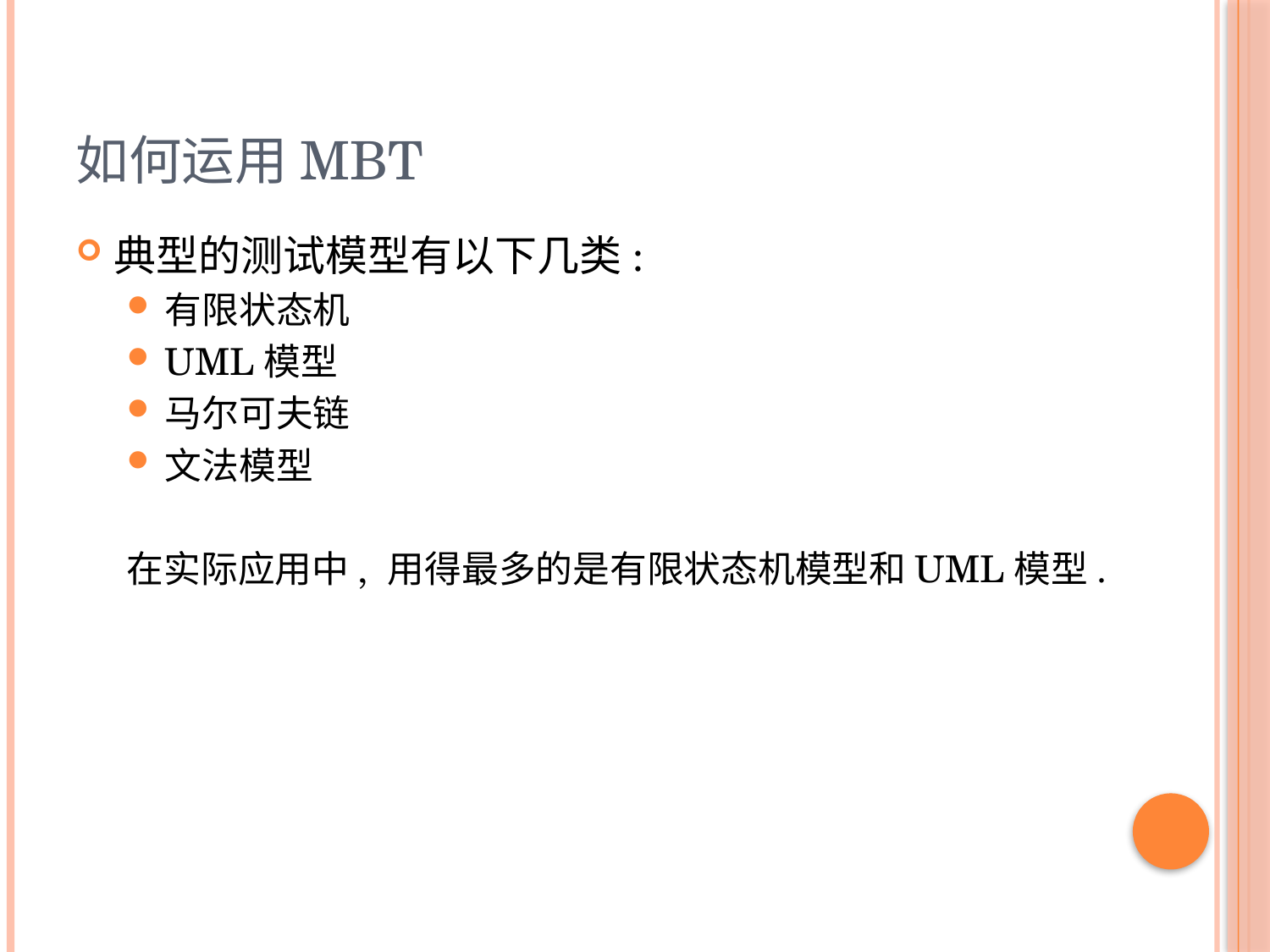

# 如何运用MBT
典型的测试模型有以下几类:
有限状态机
UML模型
马尔可夫链
文法模型

在实际应用中, 用得最多的是有限状态机模型和UML模型.